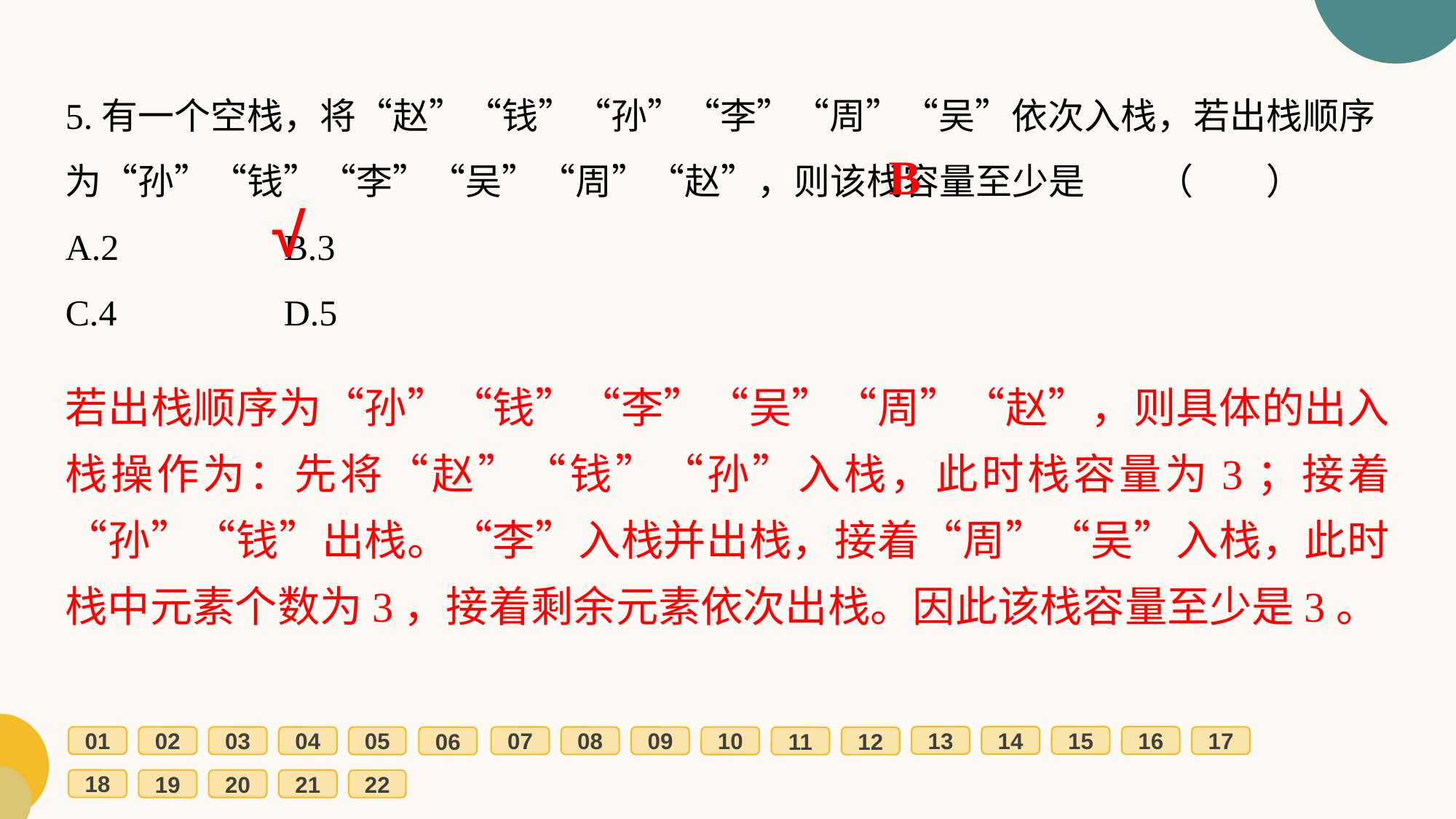

5.有一个空栈，将“赵”“钱”“孙”“李”“周”“吴”依次入栈，若出栈顺序为“孙”“钱”“李”“吴”“周”“赵”，则该栈容量至少是	（　　）
A.2		B.3
C.4		D.5
B
√
若出栈顺序为“孙”“钱”“李”“吴”“周”“赵”，则具体的出入栈操作为：先将“赵”“钱”“孙”入栈，此时栈容量为3；接着“孙”“钱”出栈。“李”入栈并出栈，接着“周”“吴”入栈，此时栈中元素个数为3，接着剩余元素依次出栈。因此该栈容量至少是3。